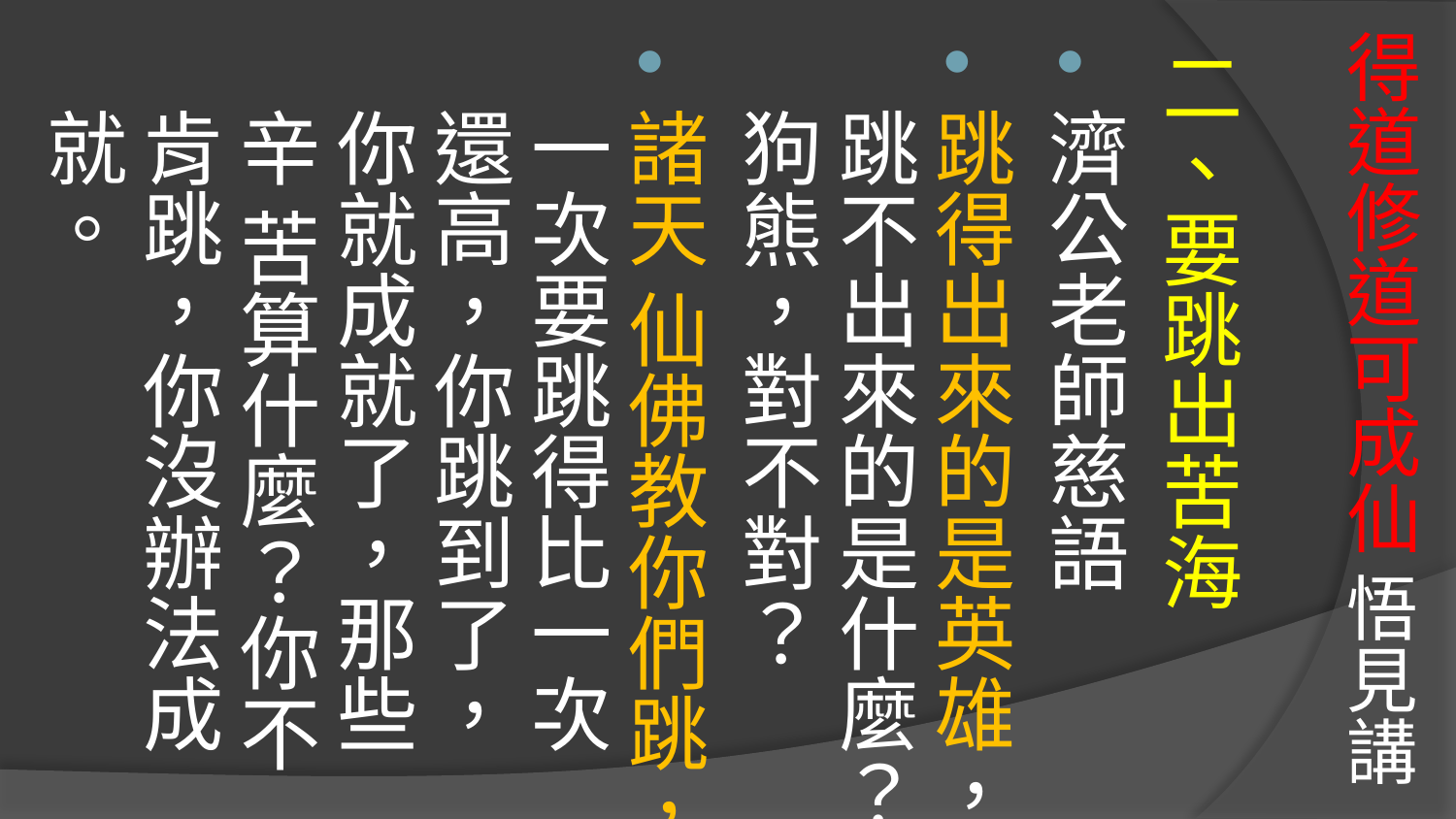

# 得道修道可成仙 悟見講
二、要跳出苦海
濟公老師慈語
跳得出來的是英雄，跳不出來的是什麼？狗熊，對不對？
諸天 仙佛教你們跳，一次要跳得比一次還高，你跳到了，你就成就了，那些辛 苦算什麼？你不肯跳，你沒辦法成就。